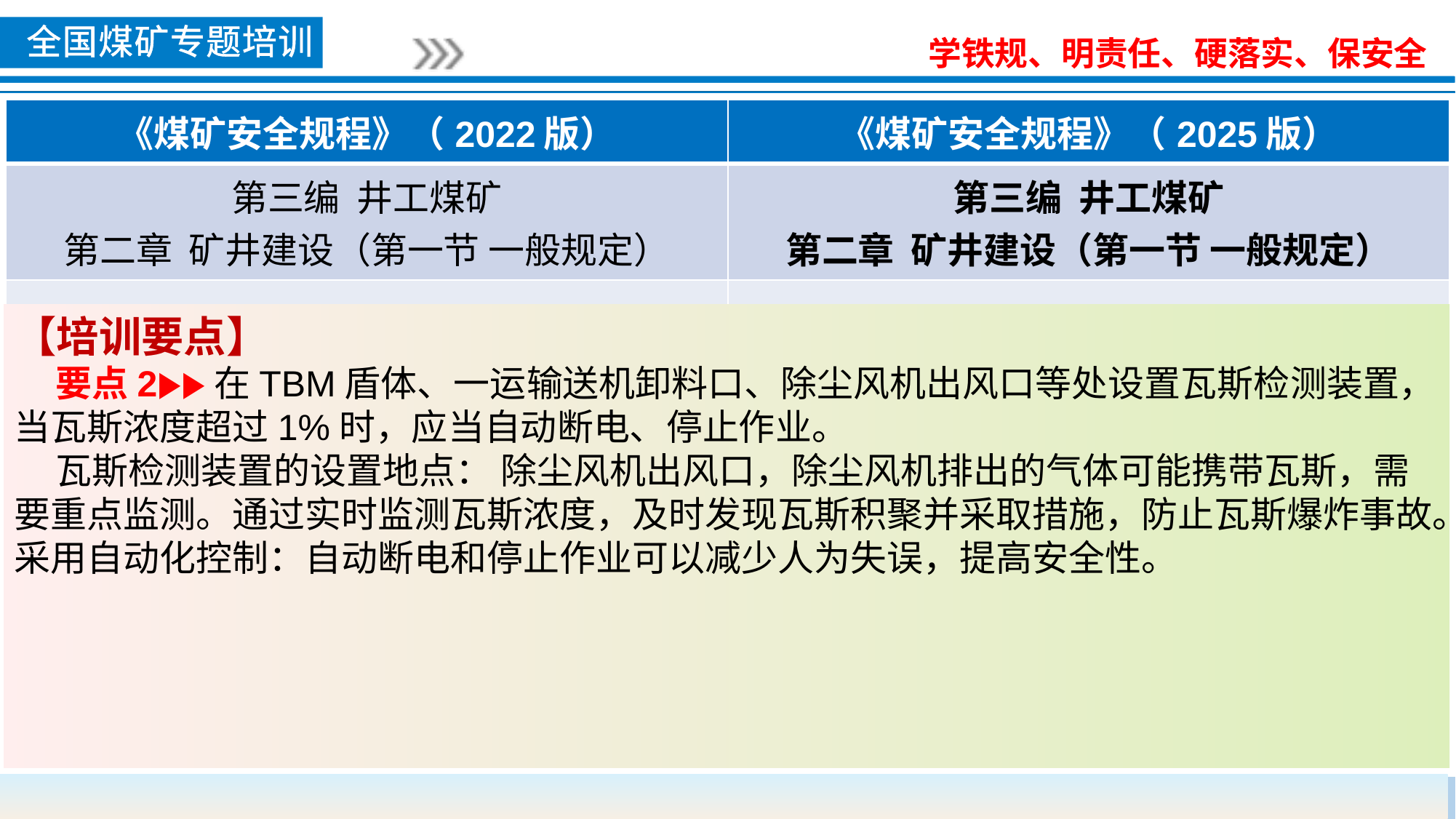

| 《煤矿安全规程》（2022版） | 《煤矿安全规程》（2025版） |
| --- | --- |
| 第三编 井工煤矿 第二章 矿井建设（第一节 一般规定） | 第三编 井工煤矿 第二章 矿井建设（第一节 一般规定） |
| 新增 | 第八十四条 使用全断面巷道掘进机(TBM)掘进时，应当遵守下列规定: (五)刀盘和一运、二运输送机应当配备启动语音报警和急停装置。 (六)应当配备机载灭火器或者其他消防系统。 (七)大倾角(坡度大于±１０°)掘进时，设备人员通道必须有可靠的防滑措施。 |
【培训要点】
    要点2▶▶在TBM盾体、一运输送机卸料口、除尘风机出风口等处设置瓦斯检测装置，当瓦斯浓度超过1%时，应当自动断电、停止作业。
    瓦斯检测装置的设置地点： 除尘风机出风口，除尘风机排出的气体可能携带瓦斯，需要重点监测。通过实时监测瓦斯浓度，及时发现瓦斯积聚并采取措施，防止瓦斯爆炸事故。采用自动化控制：自动断电和停止作业可以减少人为失误，提高安全性。